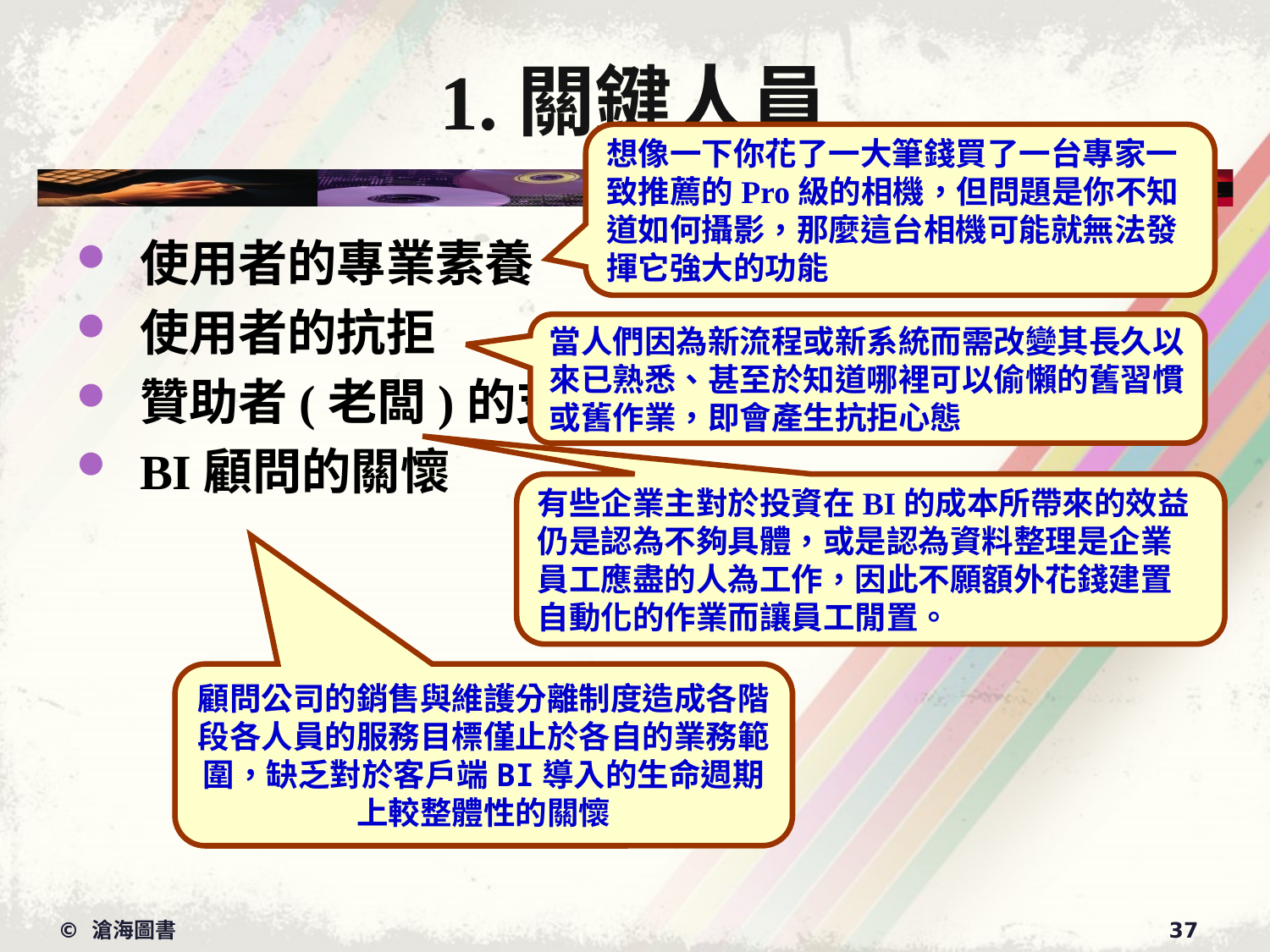

# 1.關鍵人員
想像一下你花了一大筆錢買了一台專家一致推薦的Pro級的相機，但問題是你不知道如何攝影，那麼這台相機可能就無法發揮它強大的功能
使用者的專業素養
使用者的抗拒
贊助者(老闆)的支持
BI顧問的關懷
當人們因為新流程或新系統而需改變其長久以來已熟悉、甚至於知道哪裡可以偷懶的舊習慣或舊作業，即會產生抗拒心態
有些企業主對於投資在BI的成本所帶來的效益仍是認為不夠具體，或是認為資料整理是企業員工應盡的人為工作，因此不願額外花錢建置自動化的作業而讓員工閒置。
顧問公司的銷售與維護分離制度造成各階段各人員的服務目標僅止於各自的業務範圍，缺乏對於客戶端BI導入的生命週期上較整體性的關懷
© 滄海圖書
37